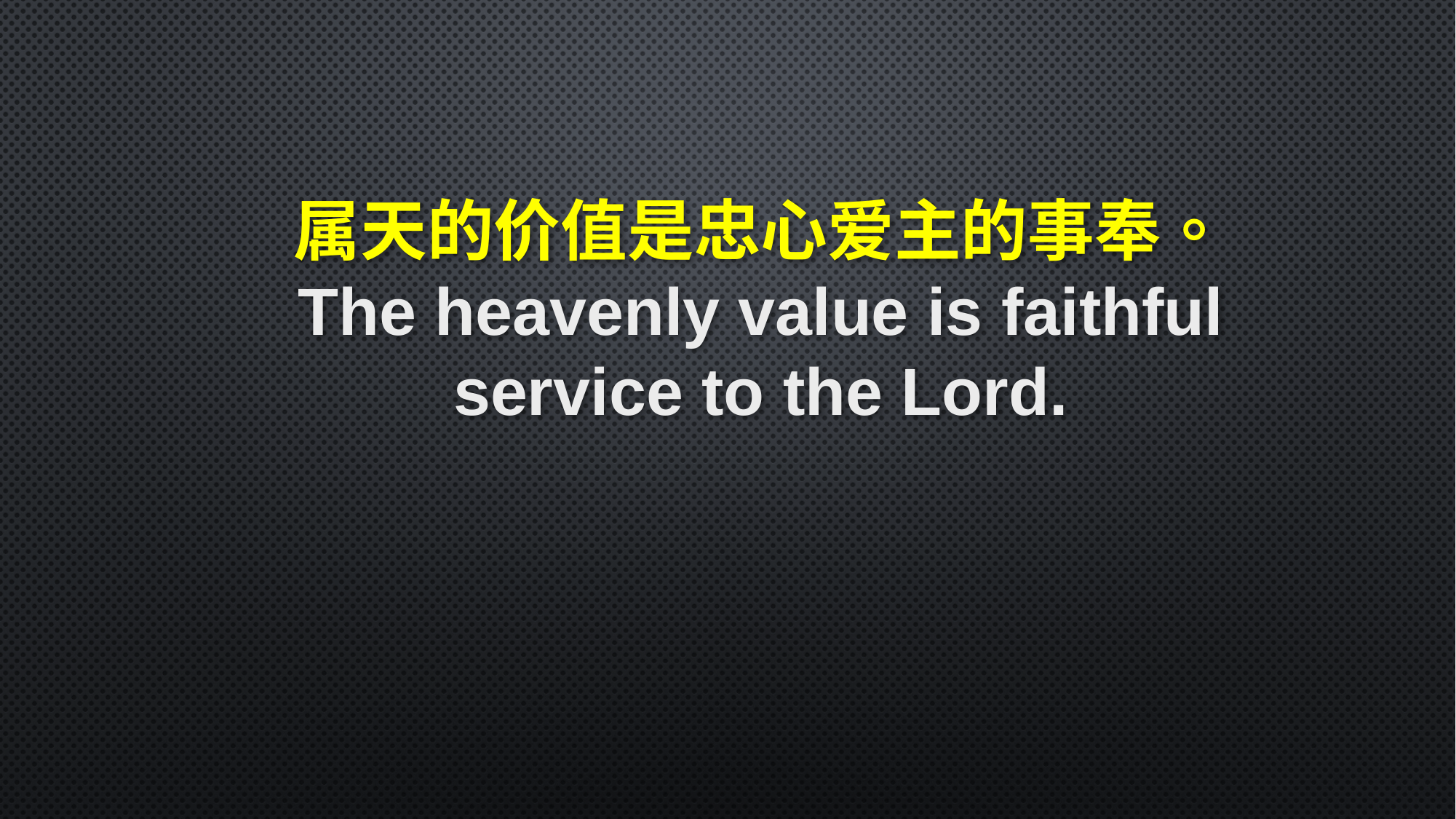

属天的价值是忠心爱主的事奉。
The heavenly value is faithful service to the Lord.